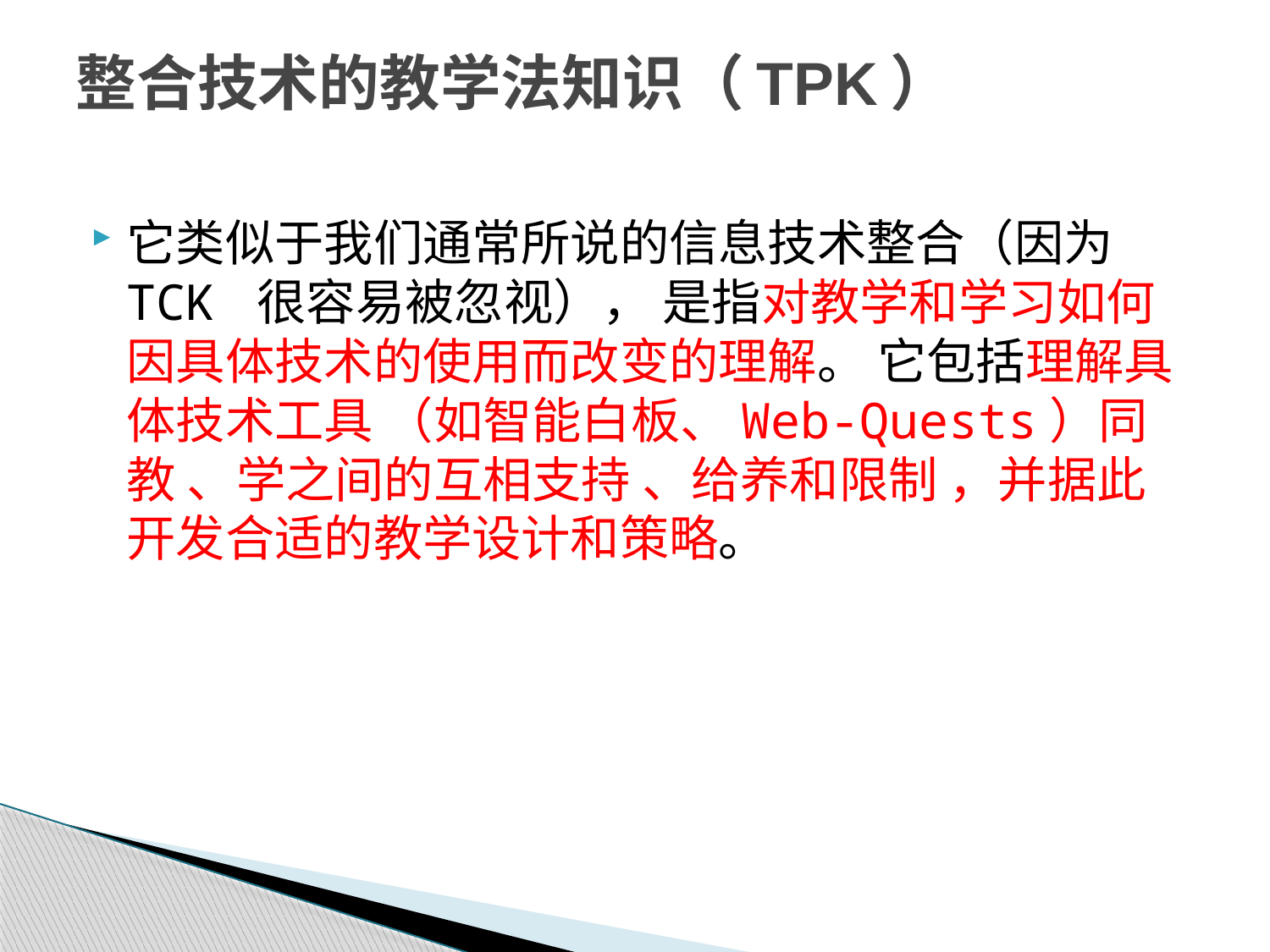

# 整合技术的教学法知识（TPK）
它类似于我们通常所说的信息技术整合（因为 TCK 很容易被忽视）， 是指对教学和学习如何因具体技术的使用而改变的理解。 它包括理解具体技术工具 （如智能白板、Web-Quests）同教 、学之间的互相支持 、给养和限制 ，并据此开发合适的教学设计和策略。